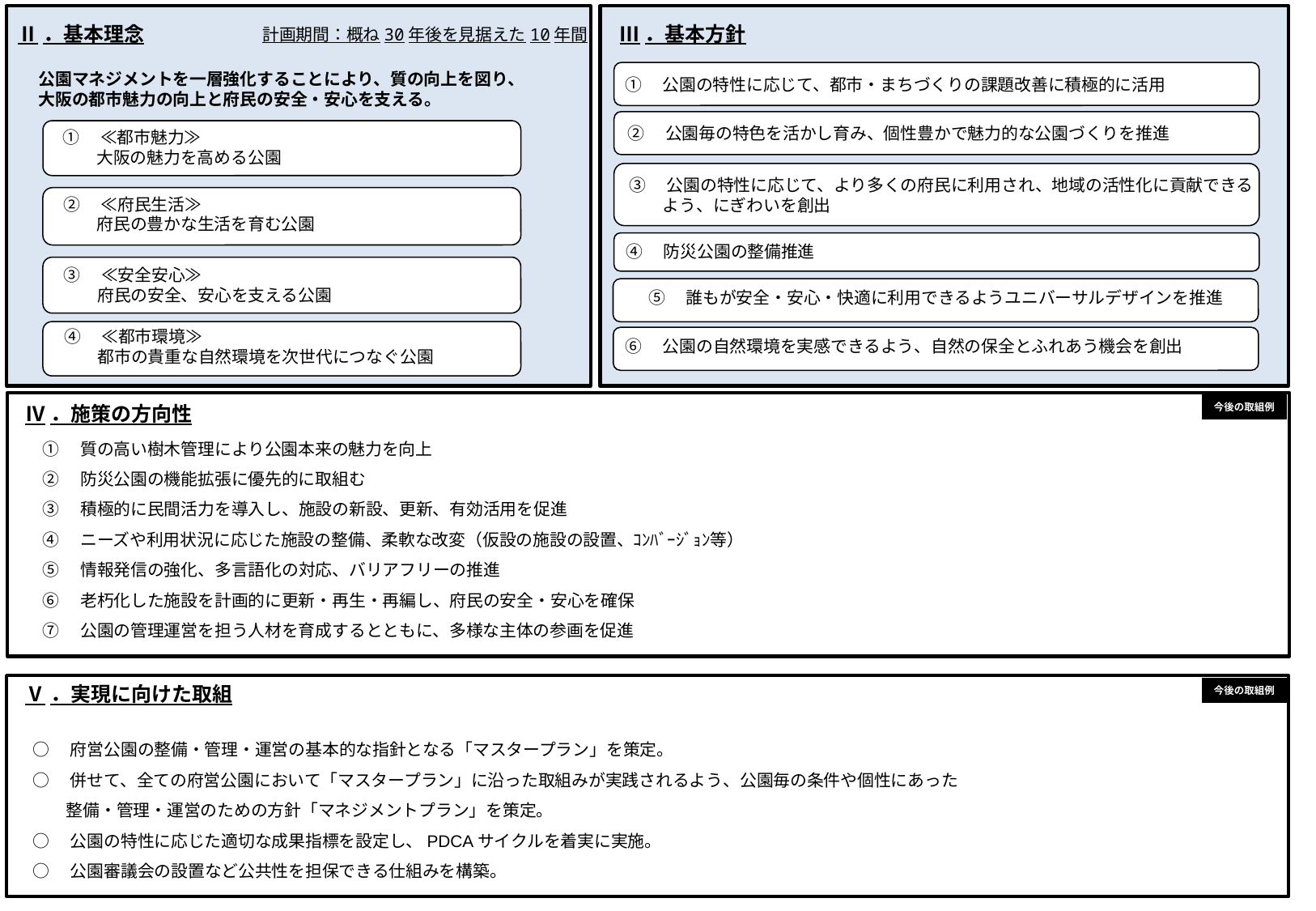

Ⅲ．基本方針
Ⅱ．基本理念
計画期間：概ね30年後を見据えた10年間
公園マネジメントを一層強化することにより、質の向上を図り、
大阪の都市魅力の向上と府民の安全・安心を支える。

①　公園の特性に応じて、都市・まちづくりの課題改善に積極的に活用

②　公園毎の特色を活かし育み、個性豊かで魅力的な公園づくりを推進

①　≪都市魅力≫
　　大阪の魅力を高める公園

③　公園の特性に応じて、より多くの府民に利用され、地域の活性化に貢献できる
　　よう、にぎわいを創出

②　≪府民生活≫
　　府民の豊かな生活を育む公園

④　防災公園の整備推進

③　≪安全安心≫
　　府民の安全、安心を支える公園

⑤　誰もが安全・安心・快適に利用できるようユニバーサルデザインを推進
④　≪都市環境≫
　　都市の貴重な自然環境を次世代につなぐ公園

⑥　公園の自然環境を実感できるよう、自然の保全とふれあう機会を創出

今後の取組例
Ⅳ．施策の方向性
①　質の高い樹木管理により公園本来の魅力を向上
②　防災公園の機能拡張に優先的に取組む
③　積極的に民間活力を導入し、施設の新設、更新、有効活用を促進
④　ニーズや利用状況に応じた施設の整備、柔軟な改変（仮設の施設の設置、ｺﾝﾊﾞｰｼﾞｮﾝ等）
⑤　情報発信の強化、多言語化の対応、バリアフリーの推進
⑥　老朽化した施設を計画的に更新・再生・再編し、府民の安全・安心を確保
⑦　公園の管理運営を担う人材を育成するとともに、多様な主体の参画を促進

Ⅴ．実現に向けた取組
今後の取組例
○　府営公園の整備・管理・運営の基本的な指針となる「マスタープラン」を策定。
○　併せて、全ての府営公園において「マスタープラン」に沿った取組みが実践されるよう、公園毎の条件や個性にあった
　　整備・管理・運営のための方針「マネジメントプラン」を策定。
○　公園の特性に応じた適切な成果指標を設定し、PDCAサイクルを着実に実施。
○　公園審議会の設置など公共性を担保できる仕組みを構築。